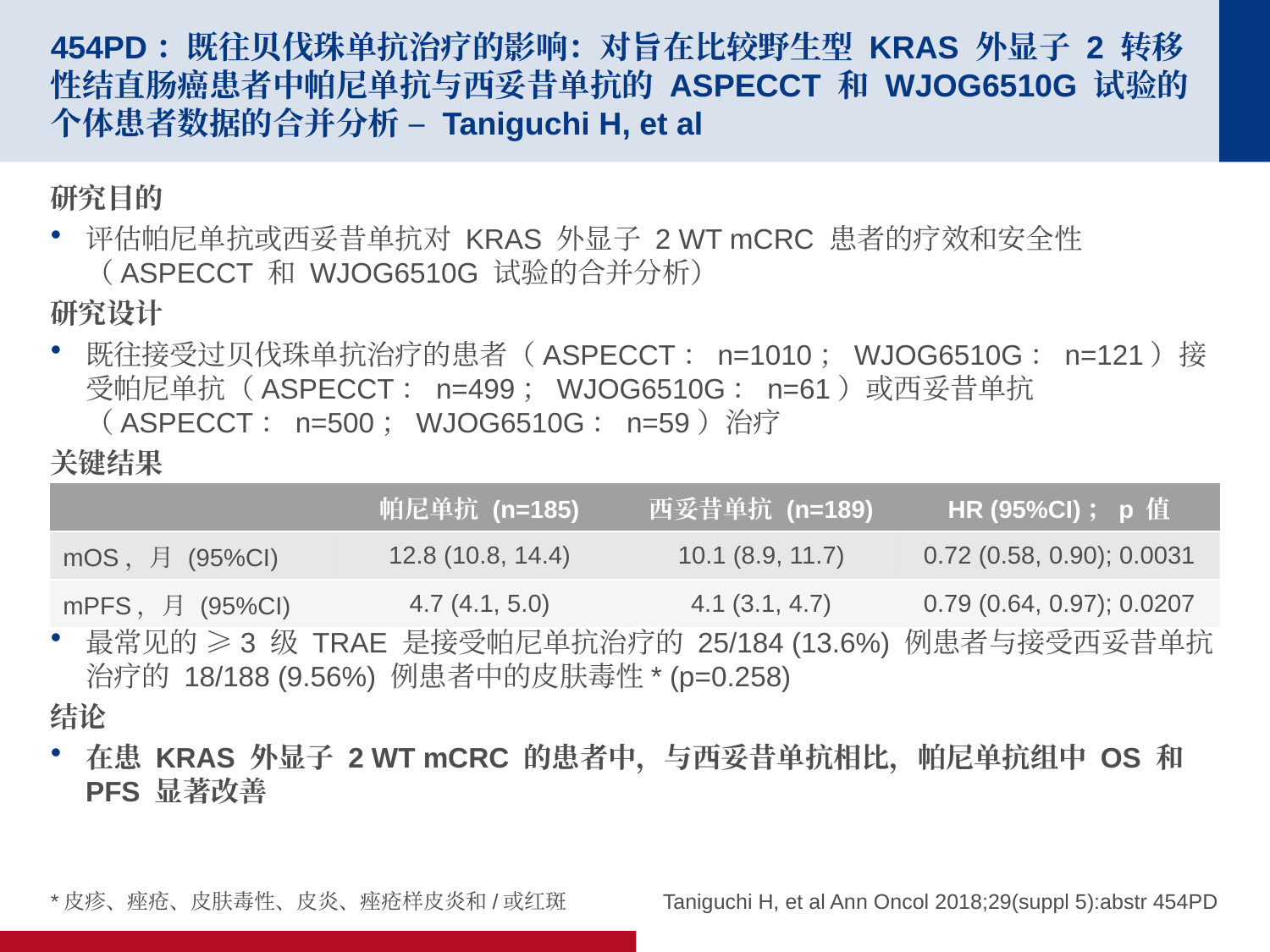

# 454PD：既往贝伐珠单抗治疗的影响：对旨在比较野生型 KRAS 外显子 2 转移性结直肠癌患者中帕尼单抗与西妥昔单抗的 ASPECCT 和 WJOG6510G 试验的个体患者数据的合并分析 – Taniguchi H, et al
研究目的
评估帕尼单抗或西妥昔单抗对 KRAS 外显子 2 WT mCRC 患者的疗效和安全性（ASPECCT 和 WJOG6510G 试验的合并分析）
研究设计
既往接受过贝伐珠单抗治疗的患者（ASPECCT：n=1010；WJOG6510G：n=121）接受帕尼单抗（ASPECCT：n=499；WJOG6510G：n=61）或西妥昔单抗（ASPECCT：n=500；WJOG6510G：n=59）治疗
关键结果

最常见的 ≥3 级 TRAE 是接受帕尼单抗治疗的 25/184 (13.6%) 例患者与接受西妥昔单抗治疗的 18/188 (9.56%) 例患者中的皮肤毒性* (p=0.258)
结论
在患 KRAS 外显子 2 WT mCRC 的患者中，与西妥昔单抗相比，帕尼单抗组中 OS 和 PFS 显著改善
|  | 帕尼单抗 (n=185) | 西妥昔单抗 (n=189) | HR (95%CI)；p 值 |
| --- | --- | --- | --- |
| mOS，月 (95%CI) | 12.8 (10.8, 14.4) | 10.1 (8.9, 11.7) | 0.72 (0.58, 0.90); 0.0031 |
| mPFS，月 (95%CI) | 4.7 (4.1, 5.0) | 4.1 (3.1, 4.7) | 0.79 (0.64, 0.97); 0.0207 |
*皮疹、痤疮、皮肤毒性、皮炎、痤疮样皮炎和/或红斑
Taniguchi H, et al Ann Oncol 2018;29(suppl 5):abstr 454PD